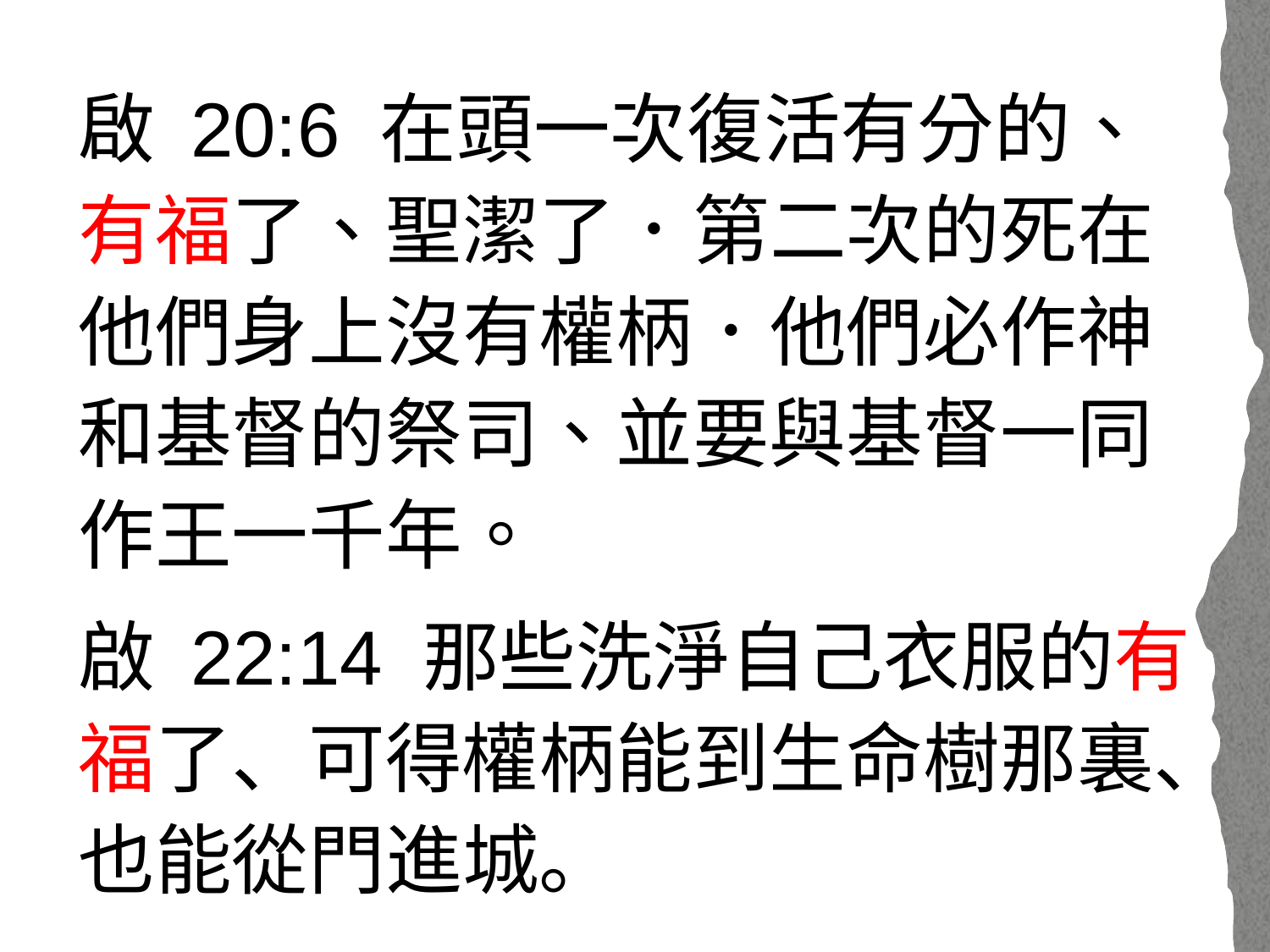

啟 20:6 在頭一次復活有分的、有福了、聖潔了．第二次的死在他們身上沒有權柄．他們必作神和基督的祭司、並要與基督一同作王一千年。
啟 22:14 那些洗淨自己衣服的有福了、可得權柄能到生命樹那裏、也能從門進城。